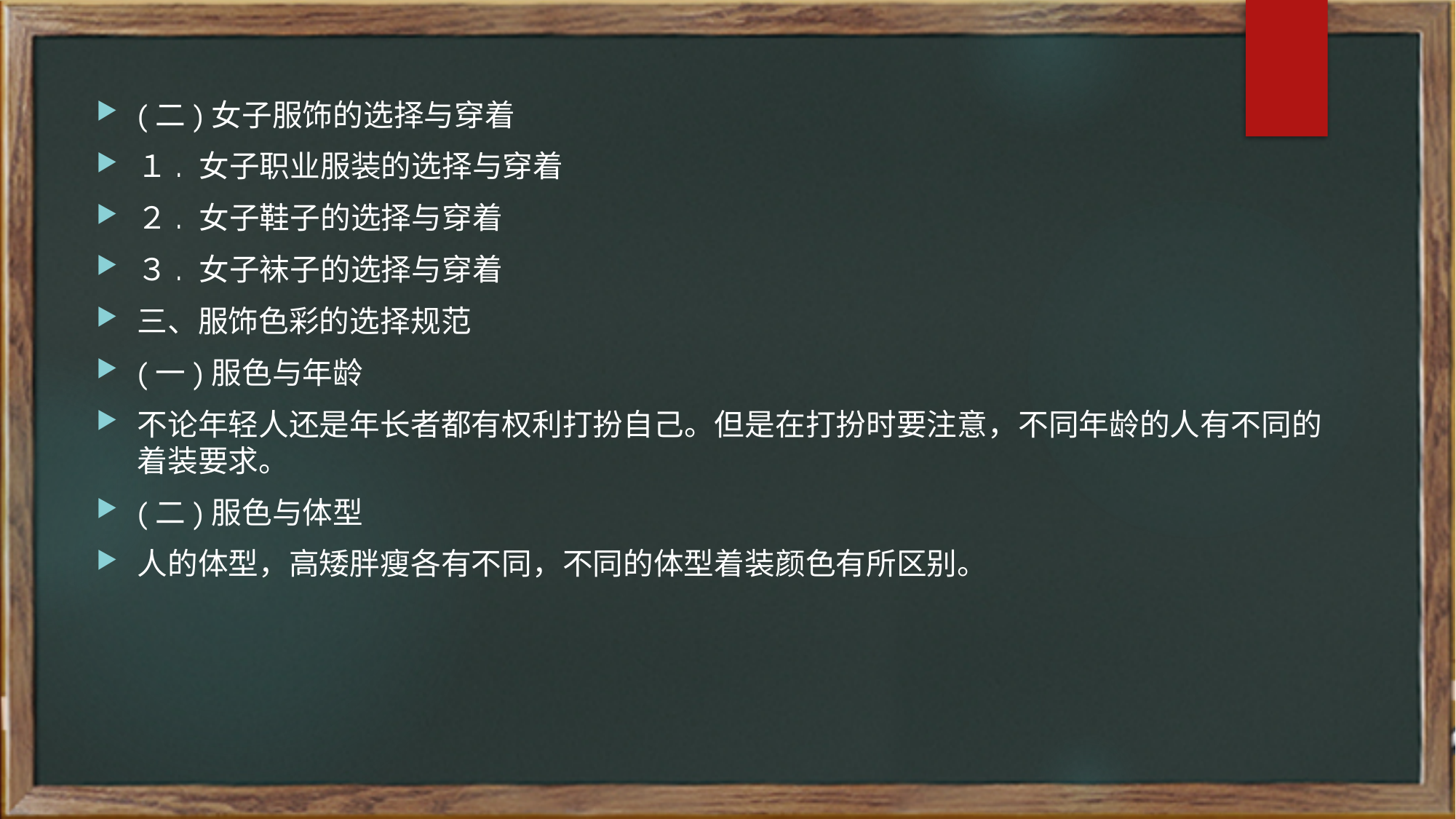

(二)女子服饰的选择与穿着
１. 女子职业服装的选择与穿着
２. 女子鞋子的选择与穿着
３. 女子袜子的选择与穿着
三、服饰色彩的选择规范
(一)服色与年龄
不论年轻人还是年长者都有权利打扮自己。但是在打扮时要注意，不同年龄的人有不同的着装要求。
(二)服色与体型
人的体型，高矮胖瘦各有不同，不同的体型着装颜色有所区别。